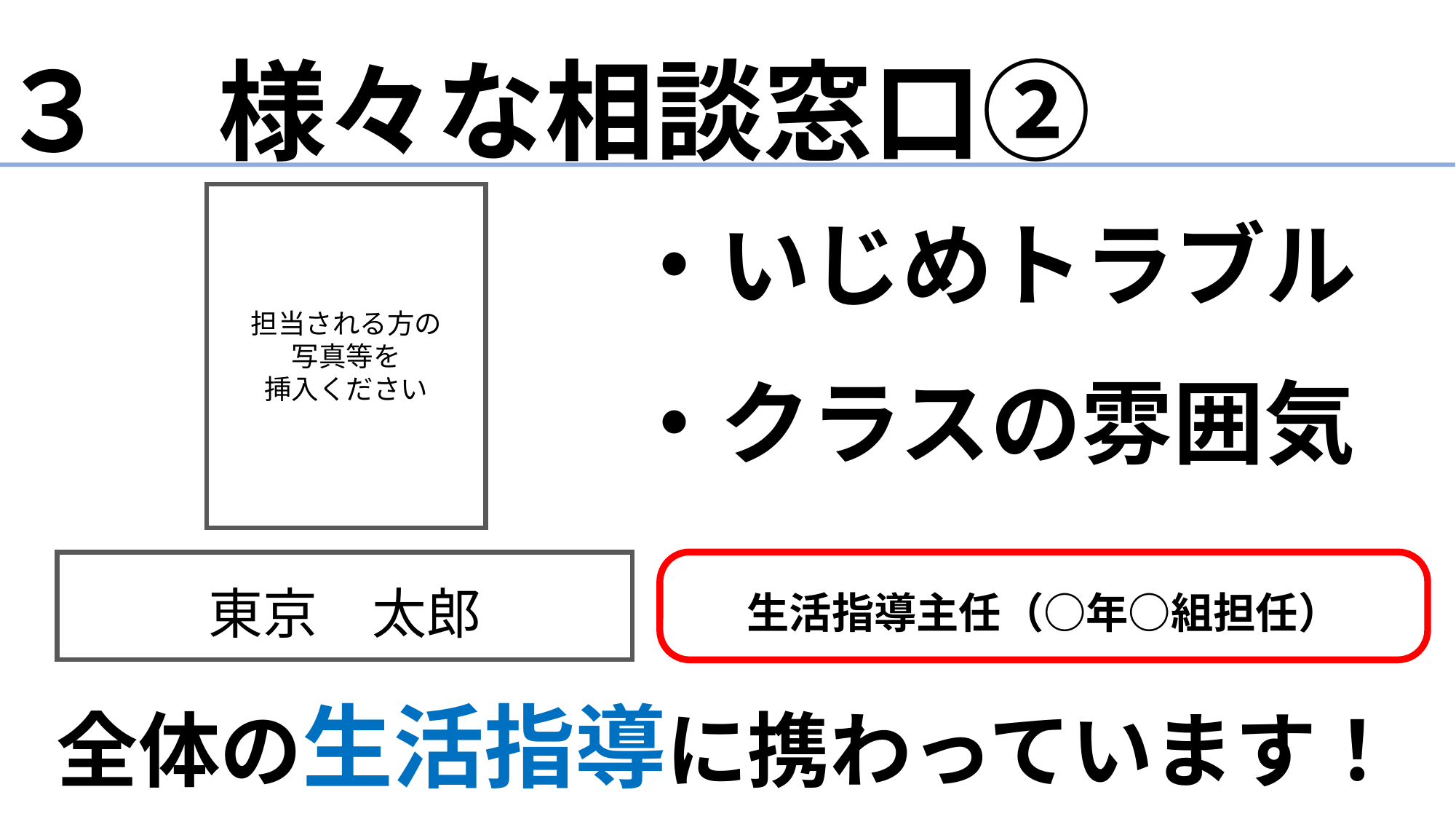

# ３　様々な相談窓口②

・いじめトラブル

・クラスの雰囲気
担当される方の
写真等を
挿入ください
生活指導主任（○年○組担任）
東京　太郎
全体の生活指導に携わっています！